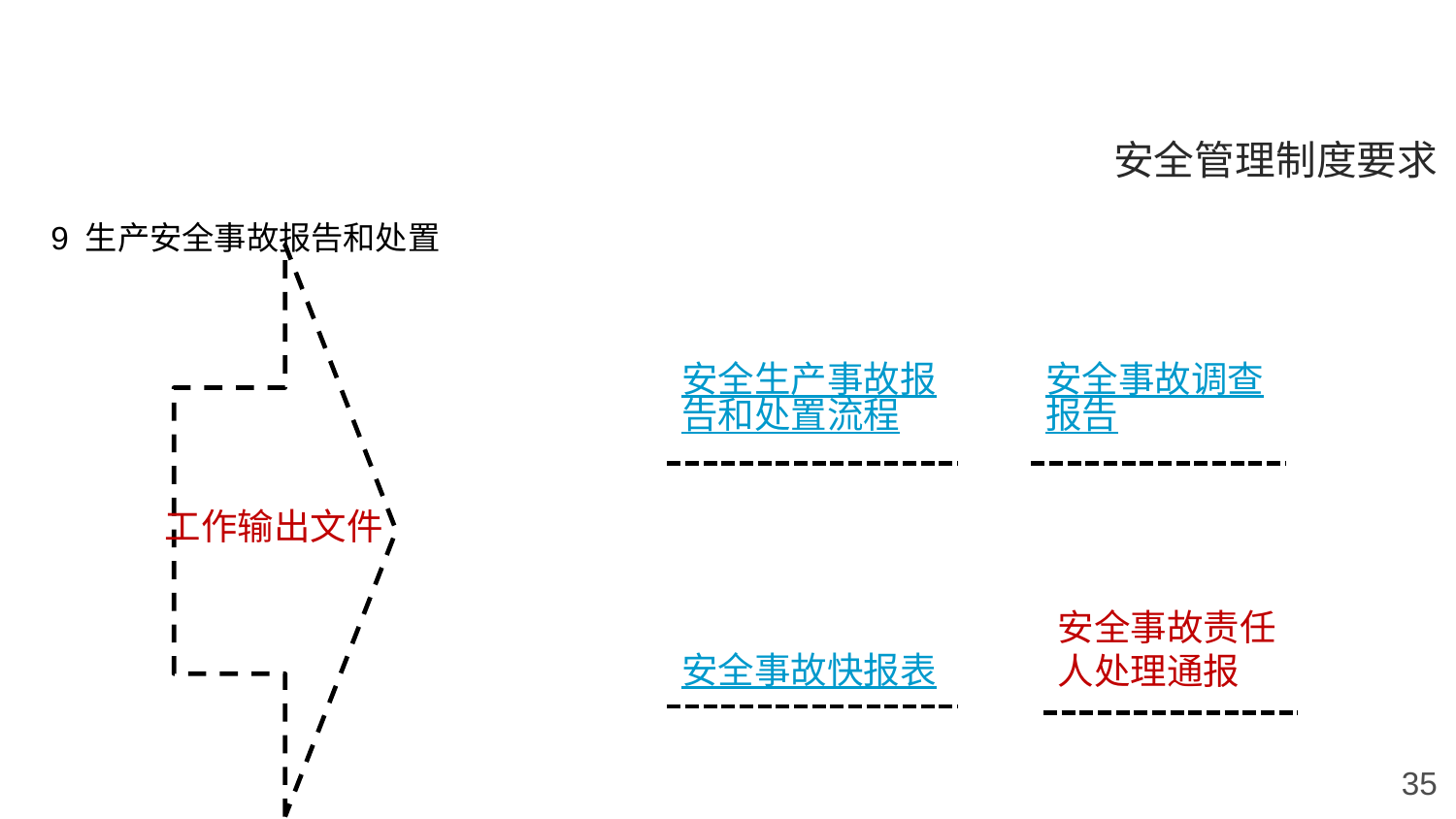

安全管理制度要求
9 生产安全事故报告和处置

工作输出文件
安全生产事故报告和处置流程
安全事故调查报告
安全事故责任人处理通报
安全事故快报表